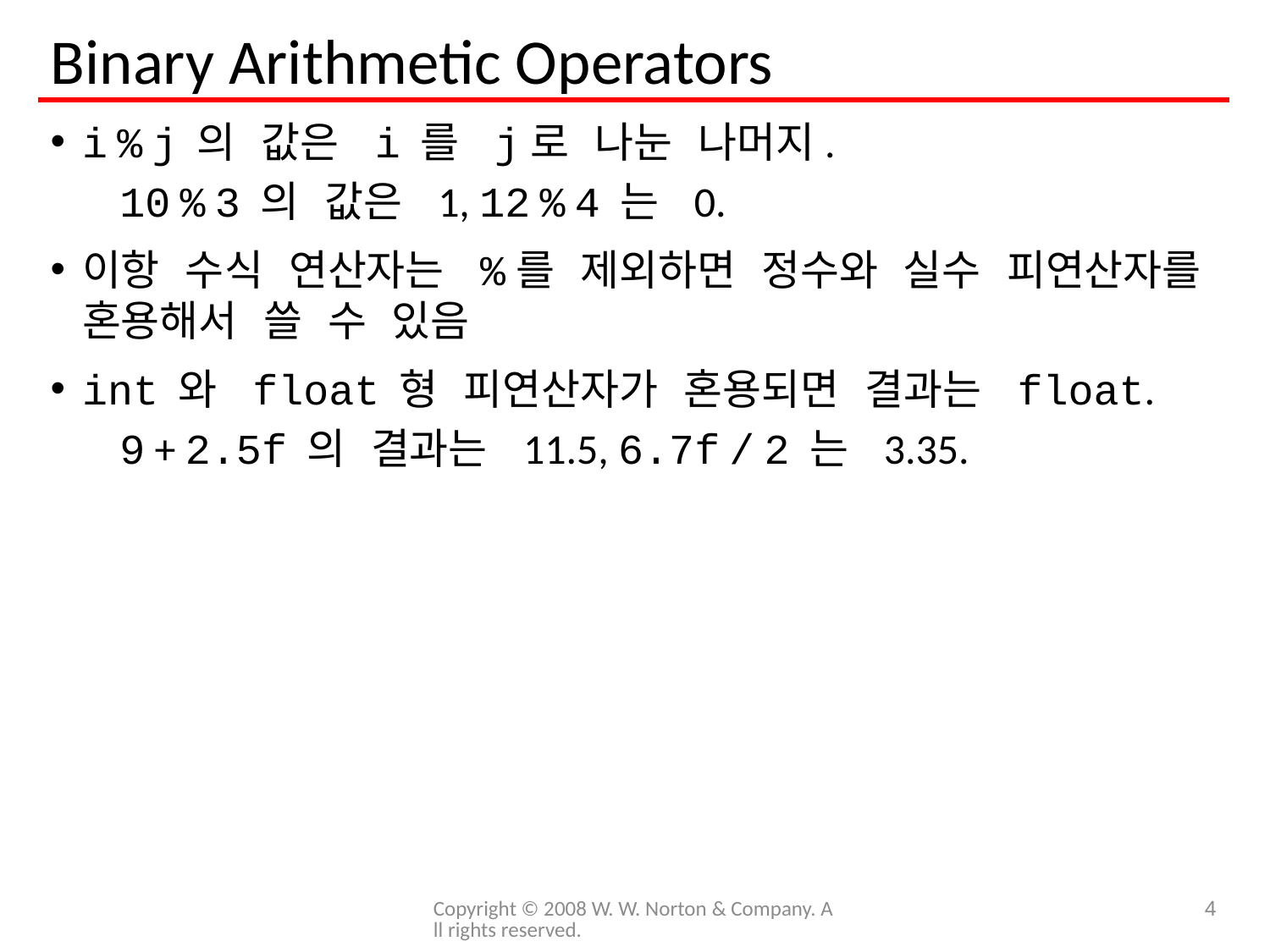

# Binary Arithmetic Operators
i % j 의 값은 i 를 j로 나눈 나머지.
	10 % 3 의 값은 1, 12 % 4 는 0.
이항 수식 연산자는 %를 제외하면 정수와 실수 피연산자를 혼용해서 쓸 수 있음
int 와 float 형 피연산자가 혼용되면 결과는 float.
	9 + 2.5f 의 결과는 11.5, 6.7f / 2 는 3.35.

Copyright © 2008 W. W. Norton & Company. All rights reserved.
4